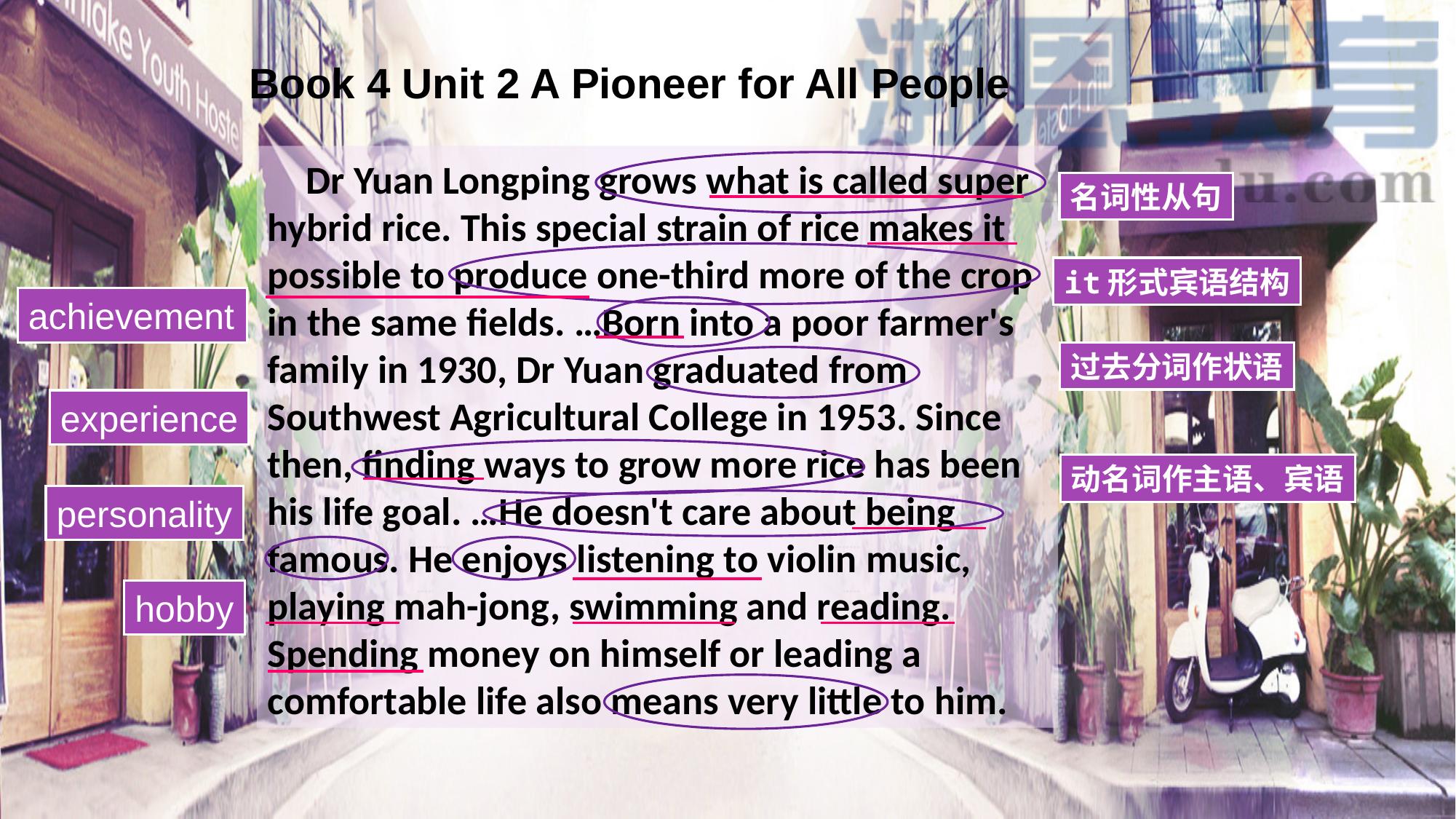

Book 4 Unit 2 A Pioneer for All People
    Dr Yuan Longping grows what is called super hybrid rice. This special strain of rice makes it possible to produce one-third more of the crop in the same fields. …Born into a poor farmer's family in 1930, Dr Yuan graduated from Southwest Agricultural College in 1953. Since then, finding ways to grow more rice has been his life goal. …He doesn't care about being famous. He enjoys listening to violin music, playing mah-jong, swimming and reading. Spending money on himself or leading a comfortable life also means very little to him.

名词性从句

it形式宾语结构
achievement

过去分词作状语

experience

动名词作主语、宾语
personality

hobby